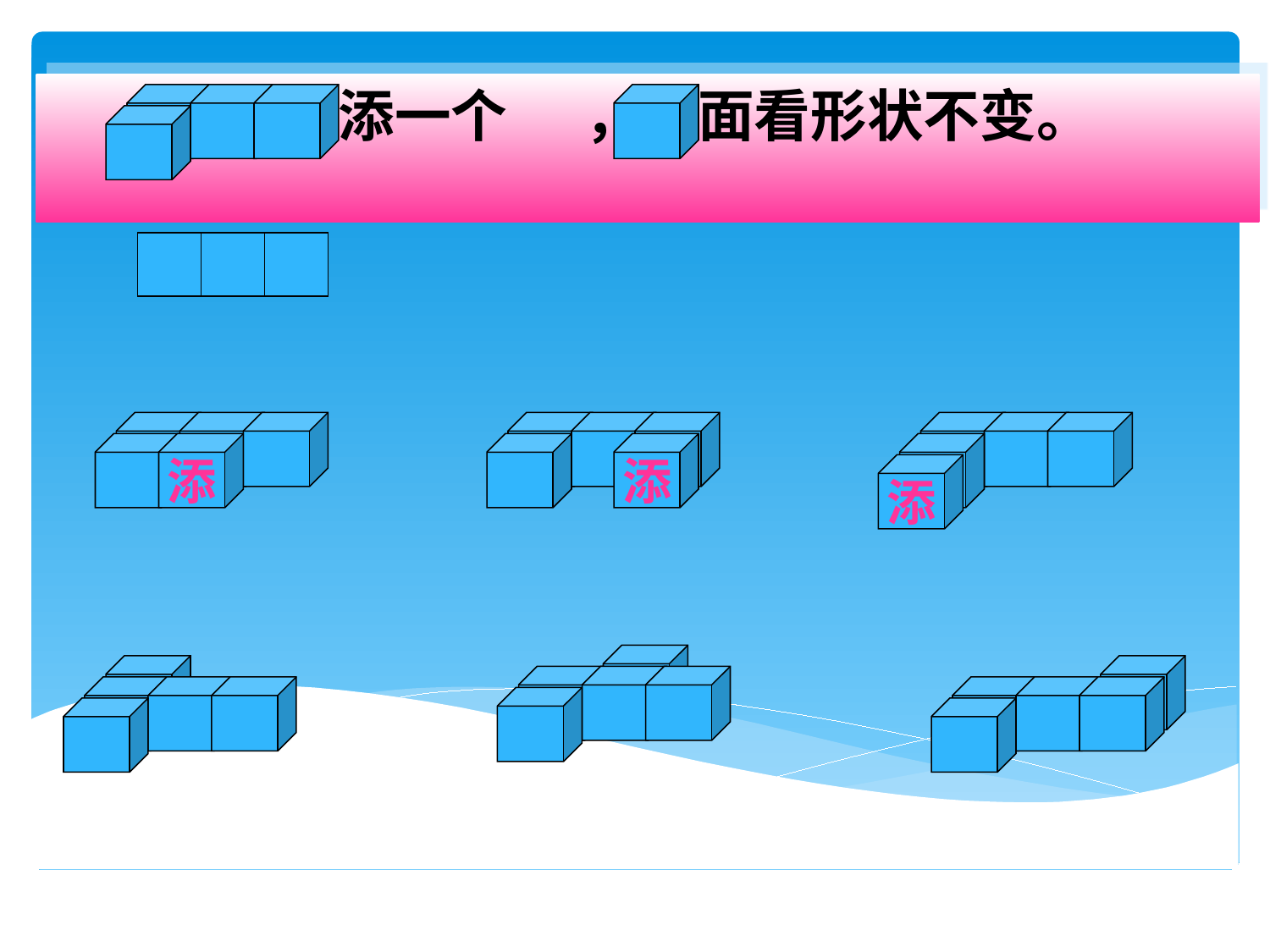

再添一个      ，正面看形状不变。

添
添
添
添
添
添